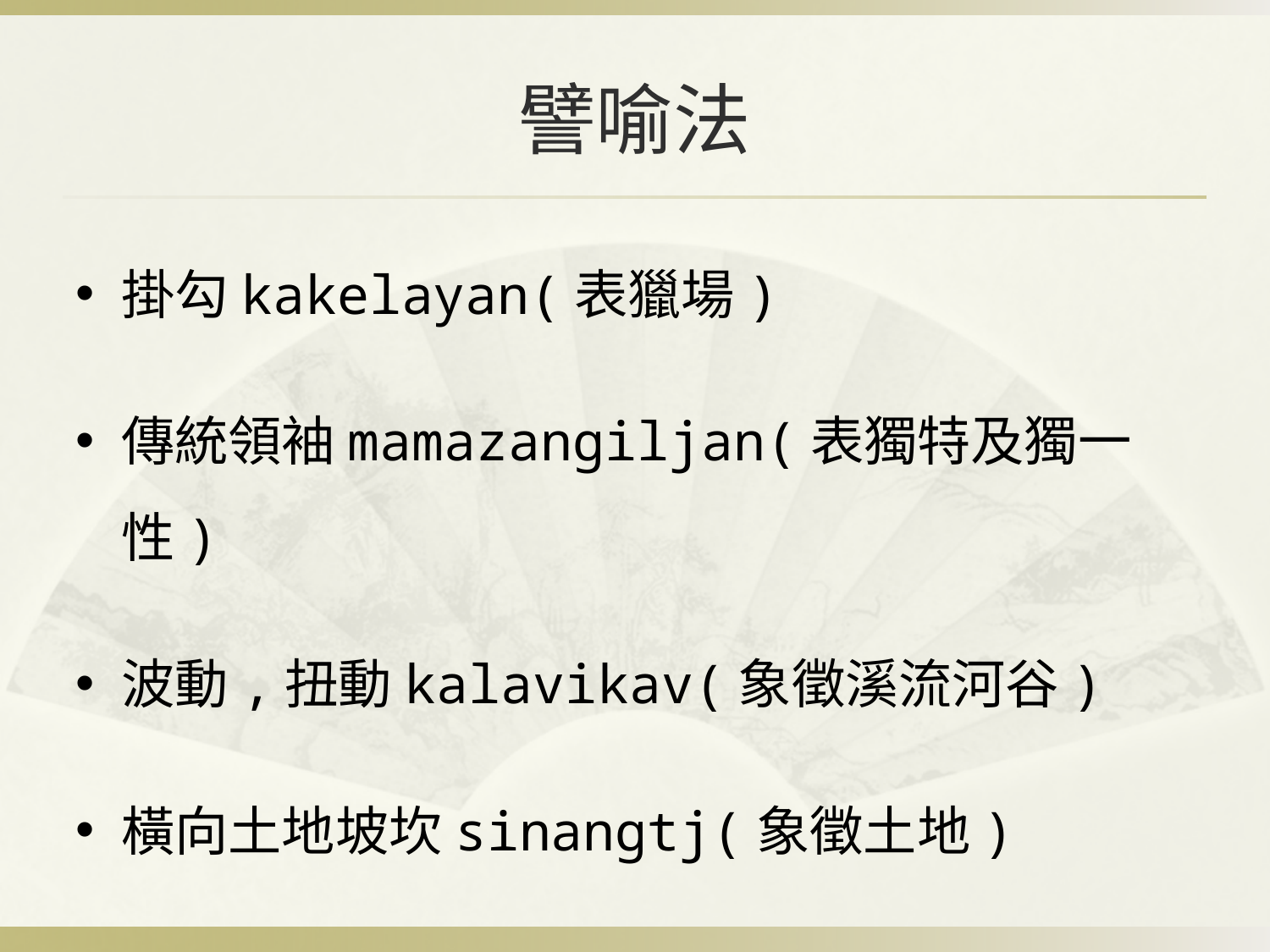

# 譬喻法
掛勾kakelayan(表獵場)
傳統領袖mamazangiljan(表獨特及獨一性)
波動,扭動kalavikav(象徵溪流河谷)
橫向土地坡坎sinangtj(象徵土地)